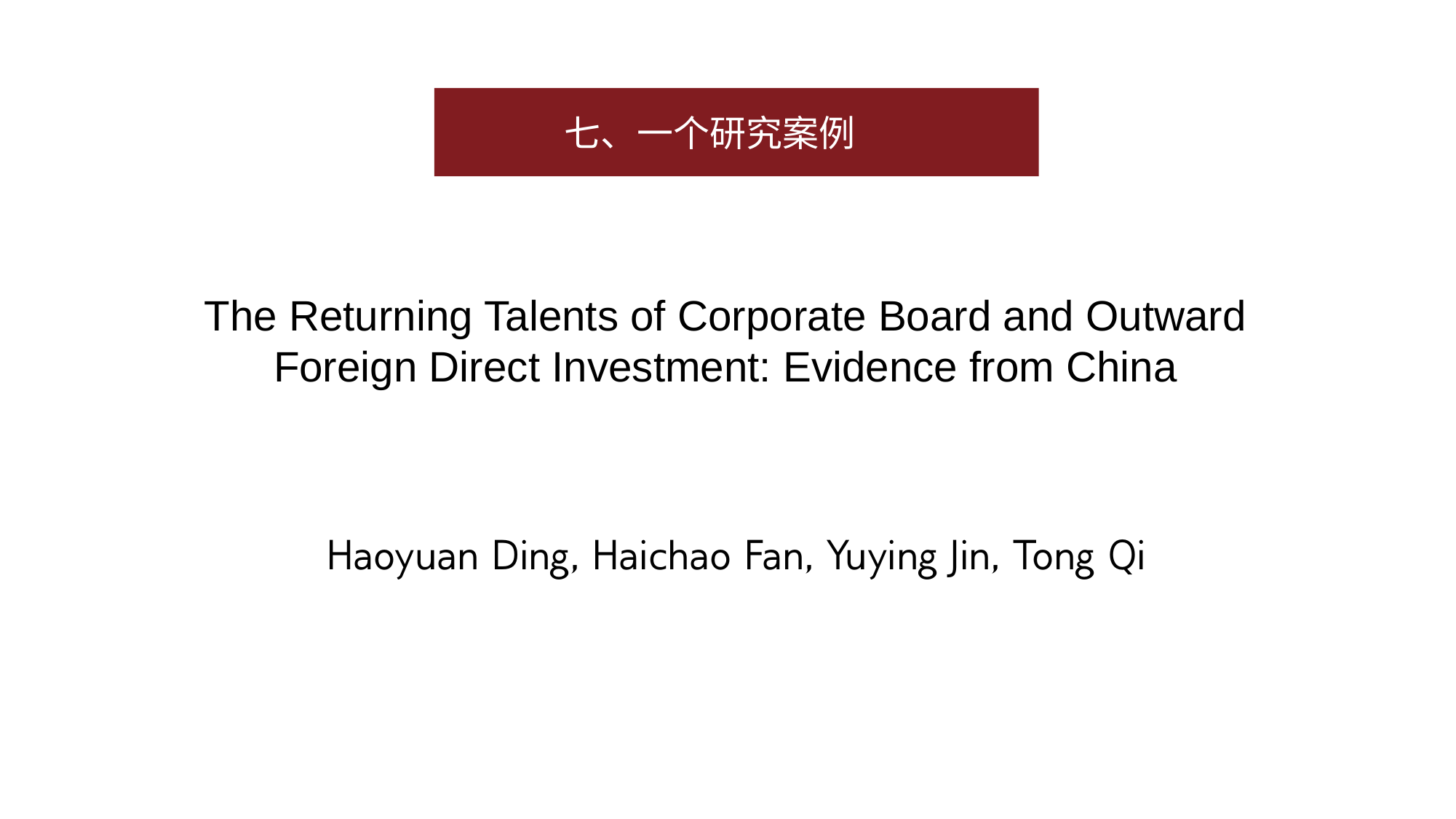

七、一个研究案例
The Returning Talents of Corporate Board and Outward Foreign Direct Investment: Evidence from China
Haoyuan Ding, Haichao Fan, Yuying Jin, Tong Qi